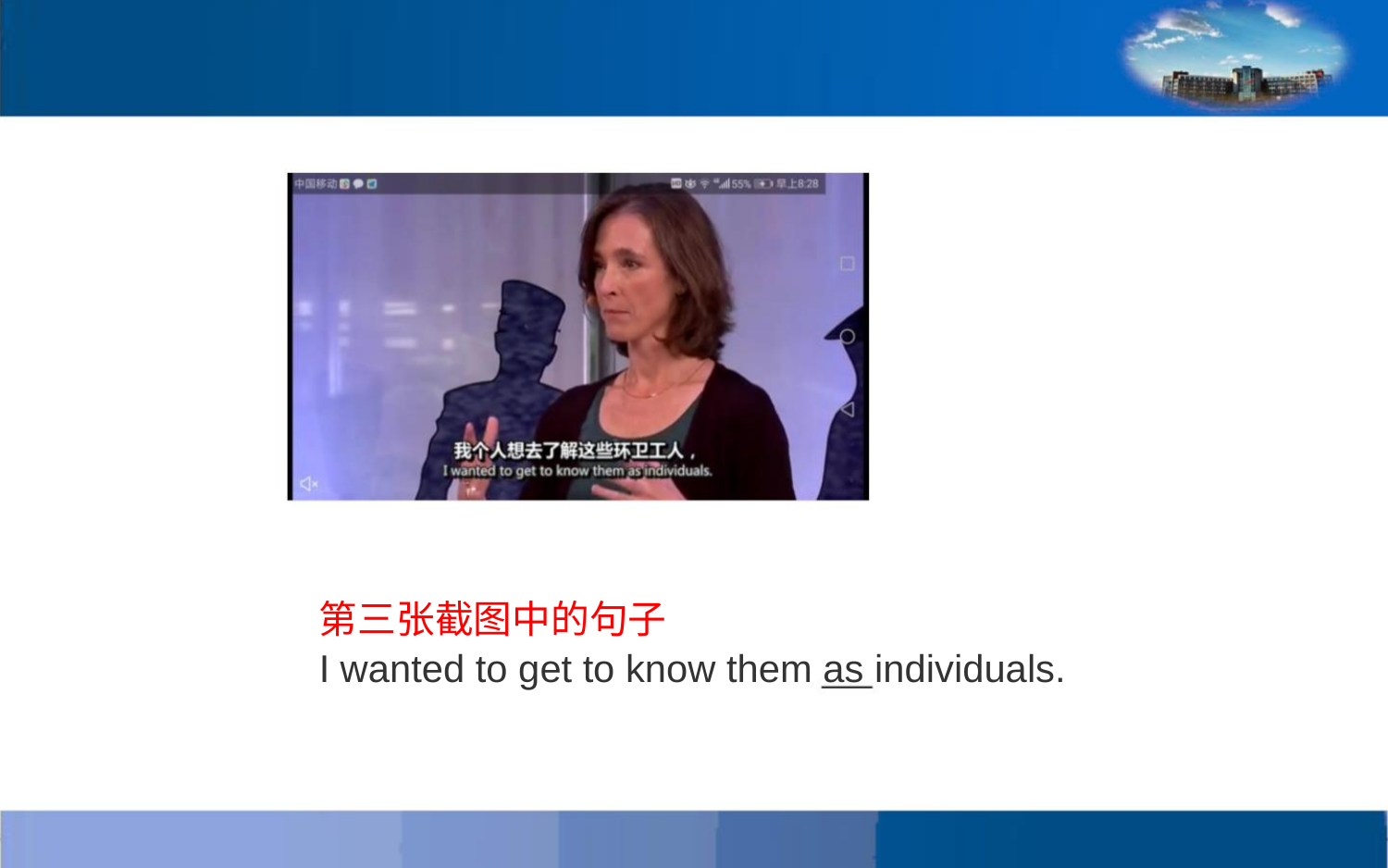

第三张截图中的句子
I wanted to get to know them as individuals.